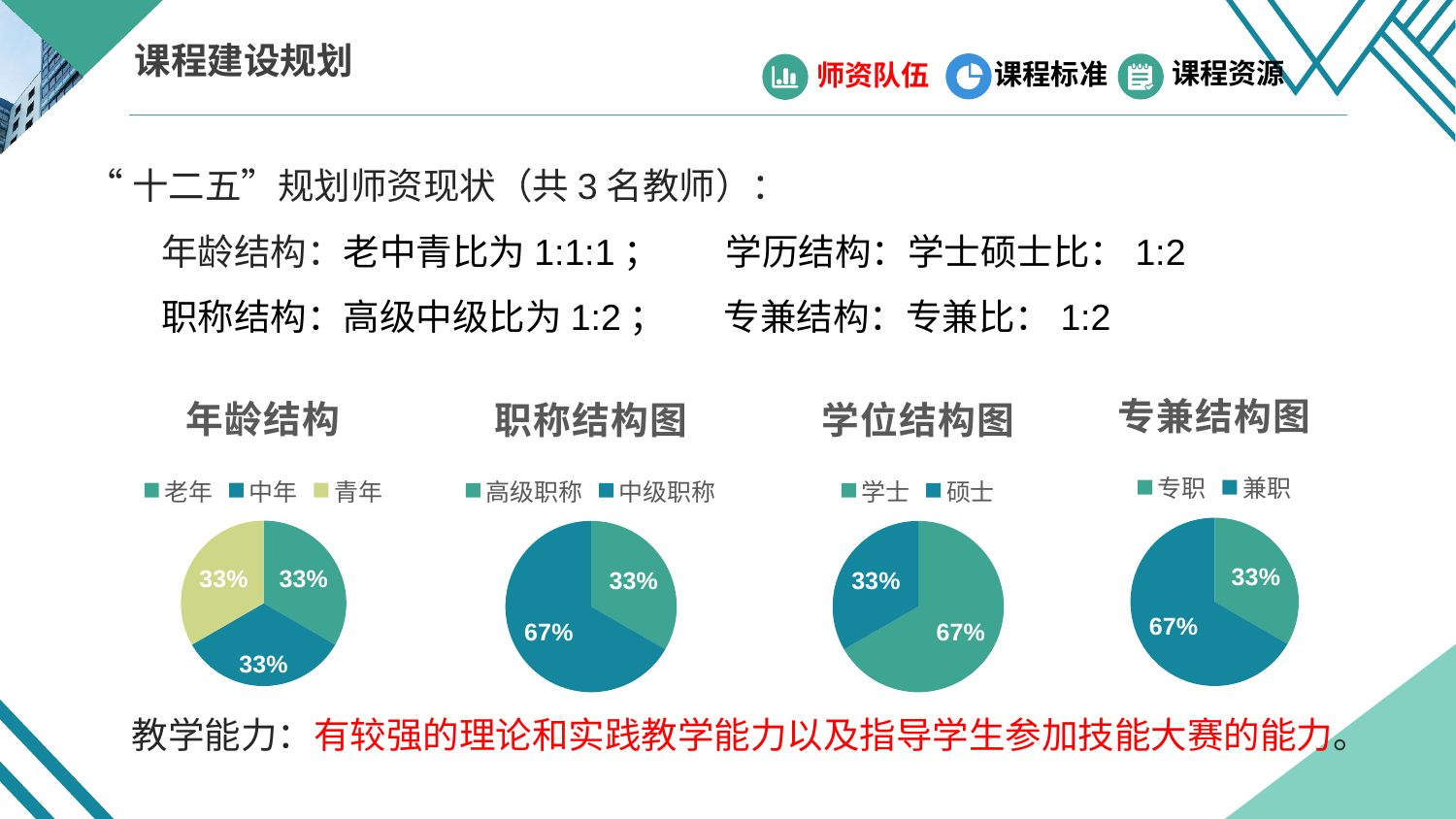

课程建设规划
课程资源
课程标准
师资队伍

“十二五”规划师资现状（共3名教师）：
        年龄结构：老中青比为1:1:1；        学历结构：学士硕士比：1:2
        职称结构：高级中级比为1:2；       专兼结构：专兼比：1:2

### Chart: 专兼结构图

| Category | 学位结构图 |
|---|---|
| 专职 | 1.0 |
| 兼职 | 2.0 |
|  | None |
|  | None |

### Chart: 年龄结构

| Category | 数学课程教学团队年龄结构 |
|---|---|
| 老年 | 1.0 |
| 中年 | 1.0 |
| 青年 | 1.0 |
|  | None |

### Chart: 职称结构图

| Category | 职称结构图 |
|---|---|
| 高级职称 | 1.0 |
| 中级职称 | 2.0 |
|  | None |
|  | None |

### Chart:

| Category | 学位结构图 |
|---|---|
| 学士 | 2.0 |
| 硕士 | 1.0 |
|  | None |
|  | None |
教学能力：有较强的理论和实践教学能力以及指导学生参加技能大赛的能力。